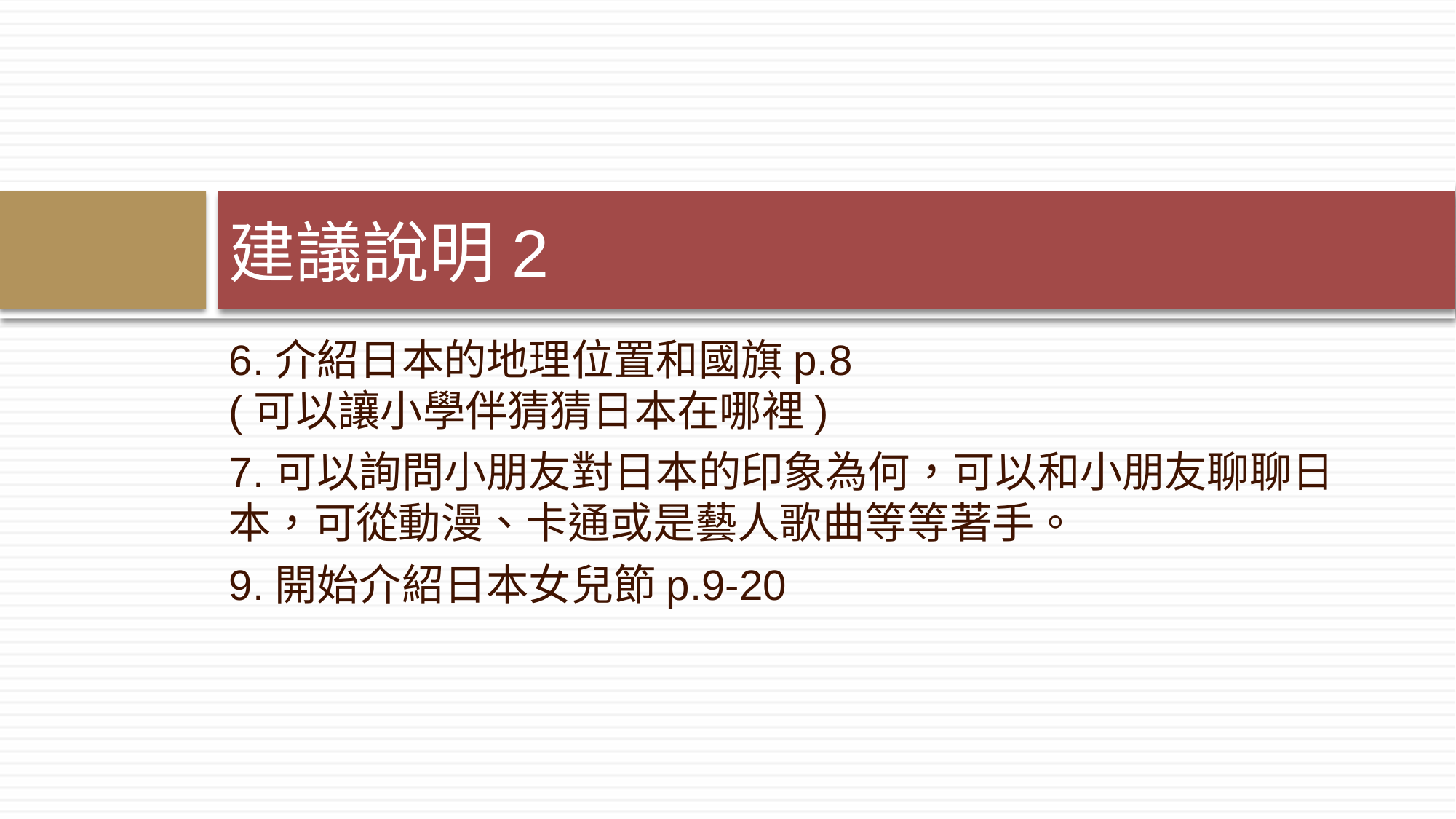

# 建議說明2
6.介紹日本的地理位置和國旗p.8
(可以讓小學伴猜猜日本在哪裡)
7.可以詢問小朋友對日本的印象為何，可以和小朋友聊聊日本，可從動漫、卡通或是藝人歌曲等等著手。
9.開始介紹日本女兒節p.9-20